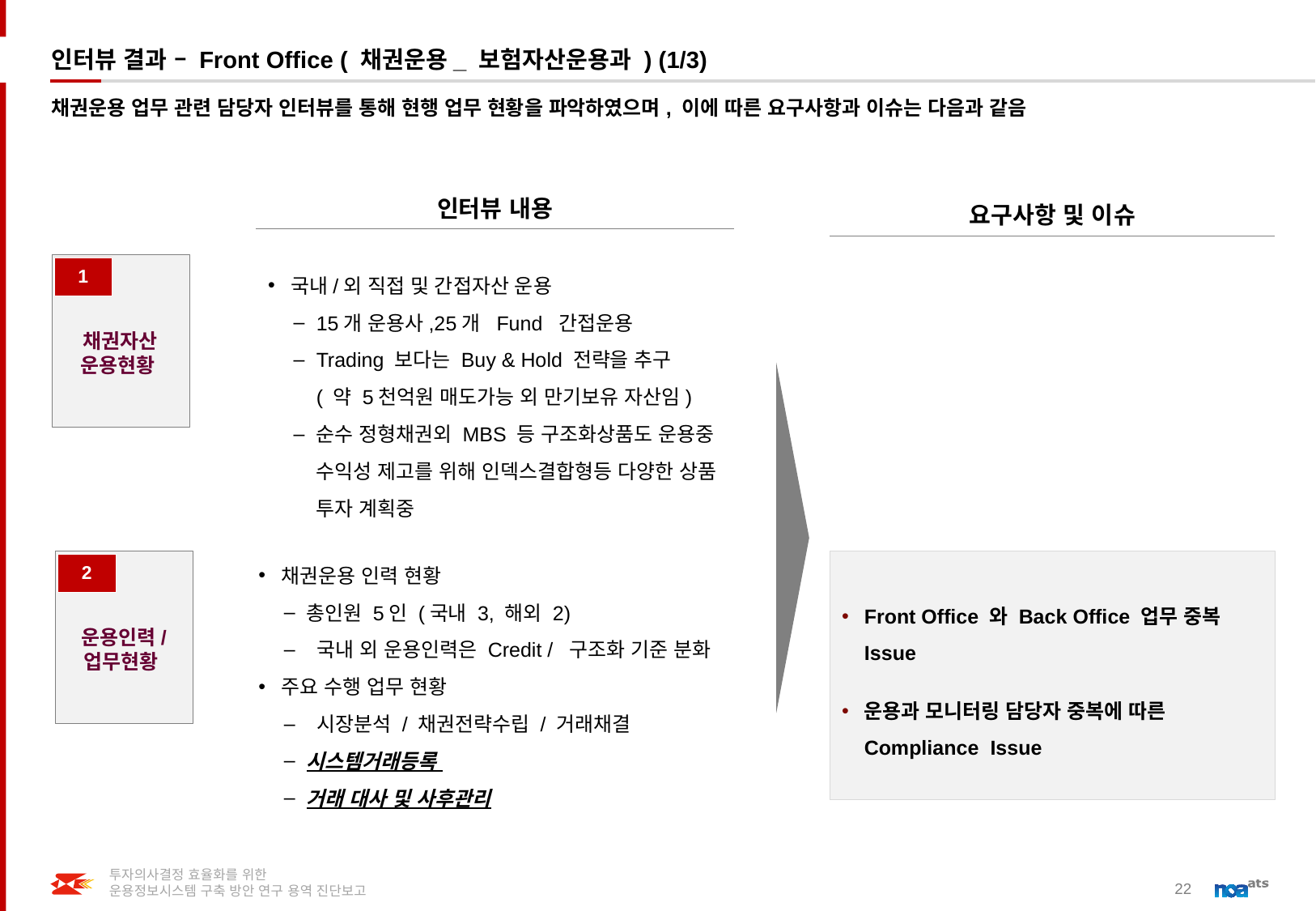

# 인터뷰 결과 – Front Office ( 채권운용_ 보험자산운용과 ) (1/3)
채권운용 업무 관련 담당자 인터뷰를 통해 현행 업무 현황을 파악하였으며, 이에 따른 요구사항과 이슈는 다음과 같음
인터뷰 내용
요구사항 및 이슈
국내/외 직접 및 간접자산 운용
15개 운용사,25개  Fund  간접운용
Trading 보다는 Buy & Hold 전략을 추구     ( 약 5천억원 매도가능 외 만기보유 자산임)
순수 정형채권외 MBS 등 구조화상품도 운용중 수익성 제고를 위해 인덱스결합형등 다양한 상품 투자 계획중

채권자산 운용현황
1

채권운용 인력 현황
총인원 5인 (국내 3, 해외 2)
 국내 외 운용인력은 Credit /  구조화 기준 분화
주요 수행 업무 현황
 시장분석 / 채권전략수립 / 거래채결
시스템거래등록
거래 대사 및 사후관리

운용인력/ 업무현황
2
Front Office 와 Back Office 업무 중복 Issue

운용과 모니터링 담당자 중복에 따른 Compliance  Issue